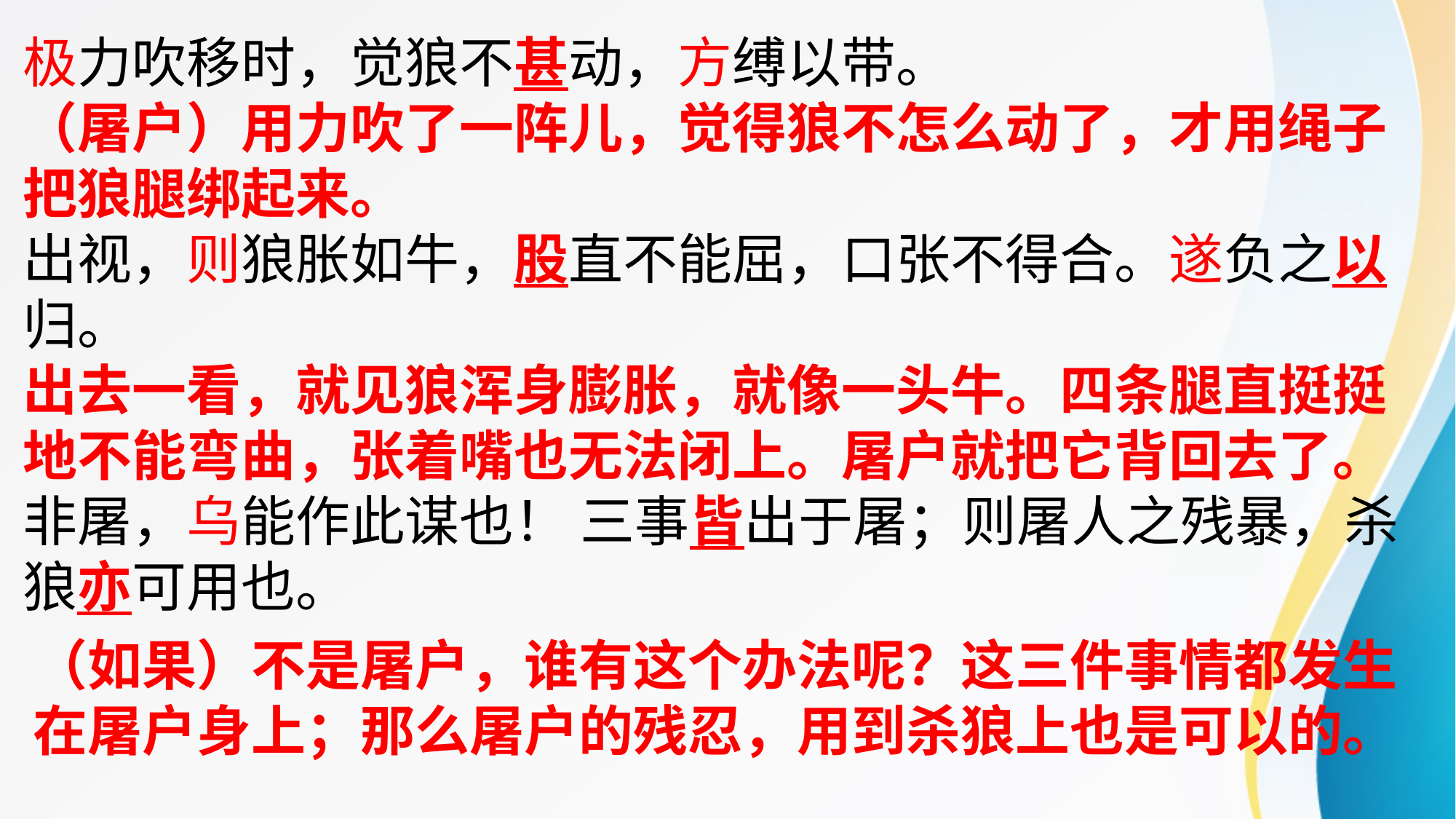

极力吹移时，觉狼不甚动，方缚以带。
（屠户）用力吹了一阵儿，觉得狼不怎么动了，才用绳子把狼腿绑起来。
出视，则狼胀如牛，股直不能屈，口张不得合。遂负之以归。
出去一看，就见狼浑身膨胀，就像一头牛。四条腿直挺挺地不能弯曲，张着嘴也无法闭上。屠户就把它背回去了。
非屠，乌能作此谋也！ 三事皆出于屠；则屠人之残暴，杀狼亦可用也。

（如果）不是屠户，谁有这个办法呢？这三件事情都发生在屠户身上；那么屠户的残忍，用到杀狼上也是可以的。